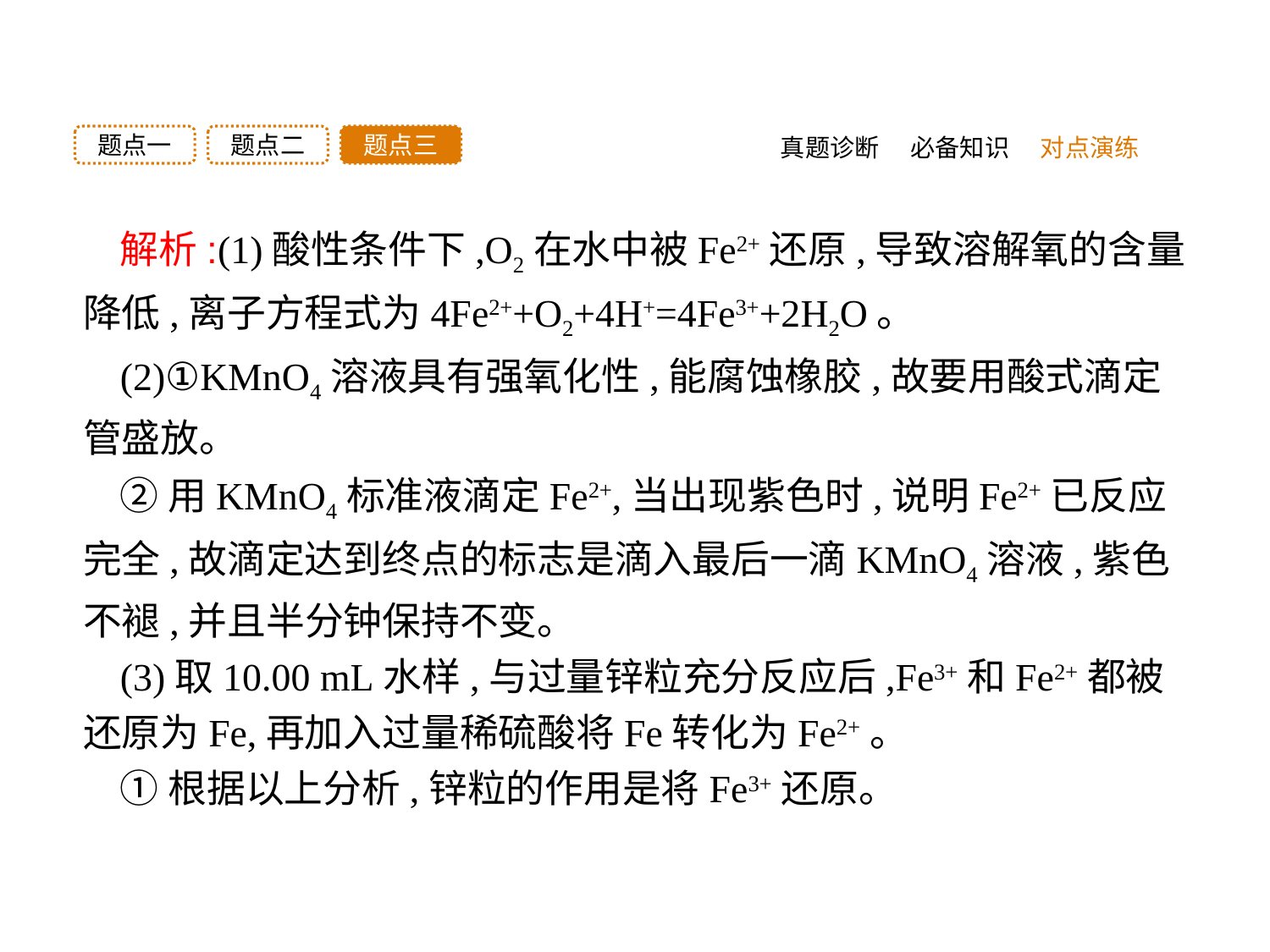

题点三
题点二
题点一
真题诊断
必备知识
对点演练
解析:(1)酸性条件下,O2在水中被Fe2+还原,导致溶解氧的含量降低,离子方程式为4Fe2++O2+4H+=4Fe3++2H2O。
(2)①KMnO4溶液具有强氧化性,能腐蚀橡胶,故要用酸式滴定管盛放。
②用KMnO4标准液滴定Fe2+,当出现紫色时,说明Fe2+已反应完全,故滴定达到终点的标志是滴入最后一滴KMnO4溶液,紫色不褪,并且半分钟保持不变。
(3)取10.00 mL水样,与过量锌粒充分反应后,Fe3+和Fe2+都被还原为Fe,再加入过量稀硫酸将Fe转化为Fe2+。
①根据以上分析,锌粒的作用是将Fe3+还原。